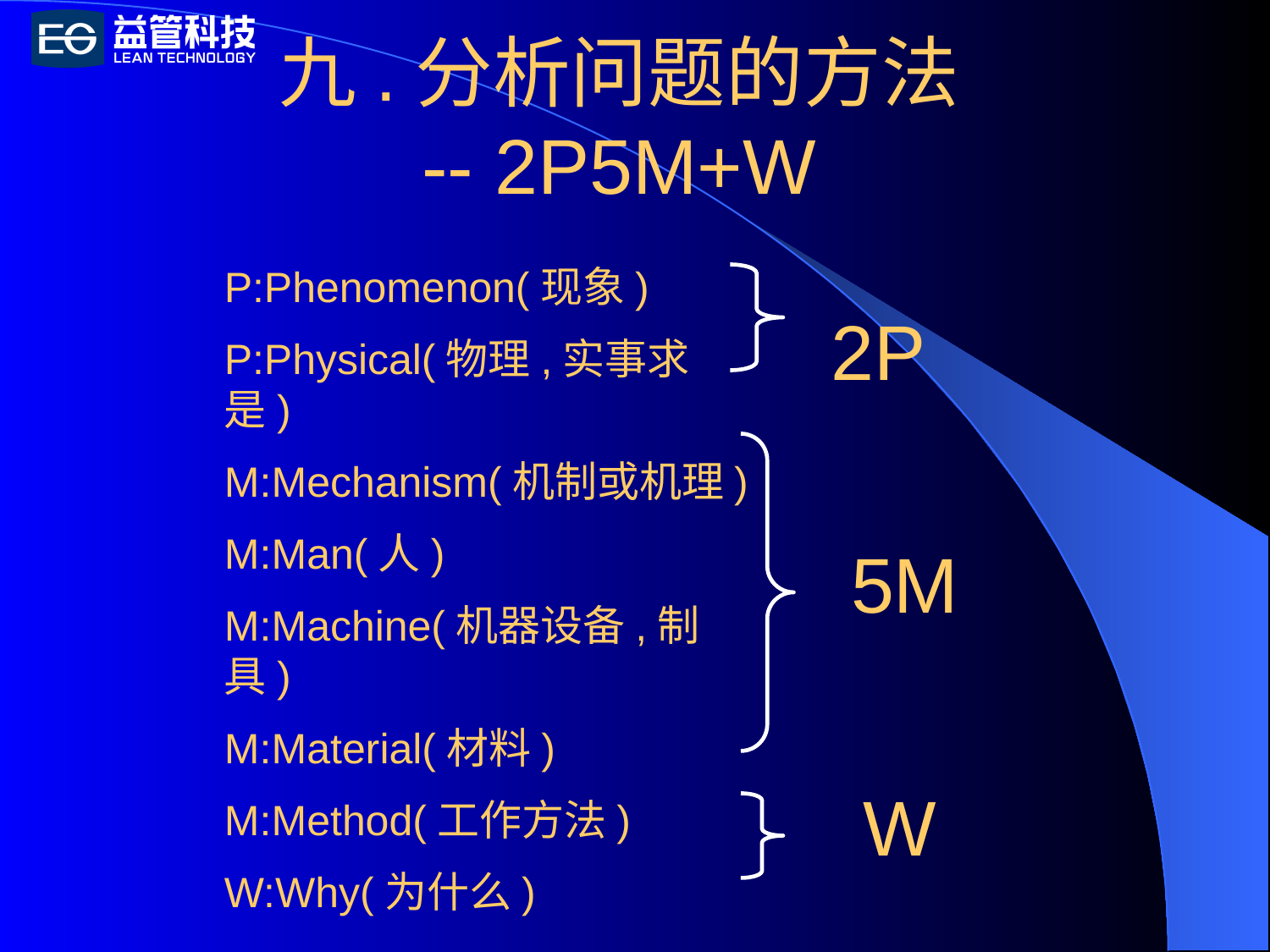

# 九.分析问题的方法 -- 2P5M+W
P:Phenomenon(现象)
P:Physical(物理,实事求是)
M:Mechanism(机制或机理)
M:Man(人)
M:Machine(机器设备,制具)
M:Material(材料)
M:Method(工作方法)
W:Why(为什么)

2P

5M
W